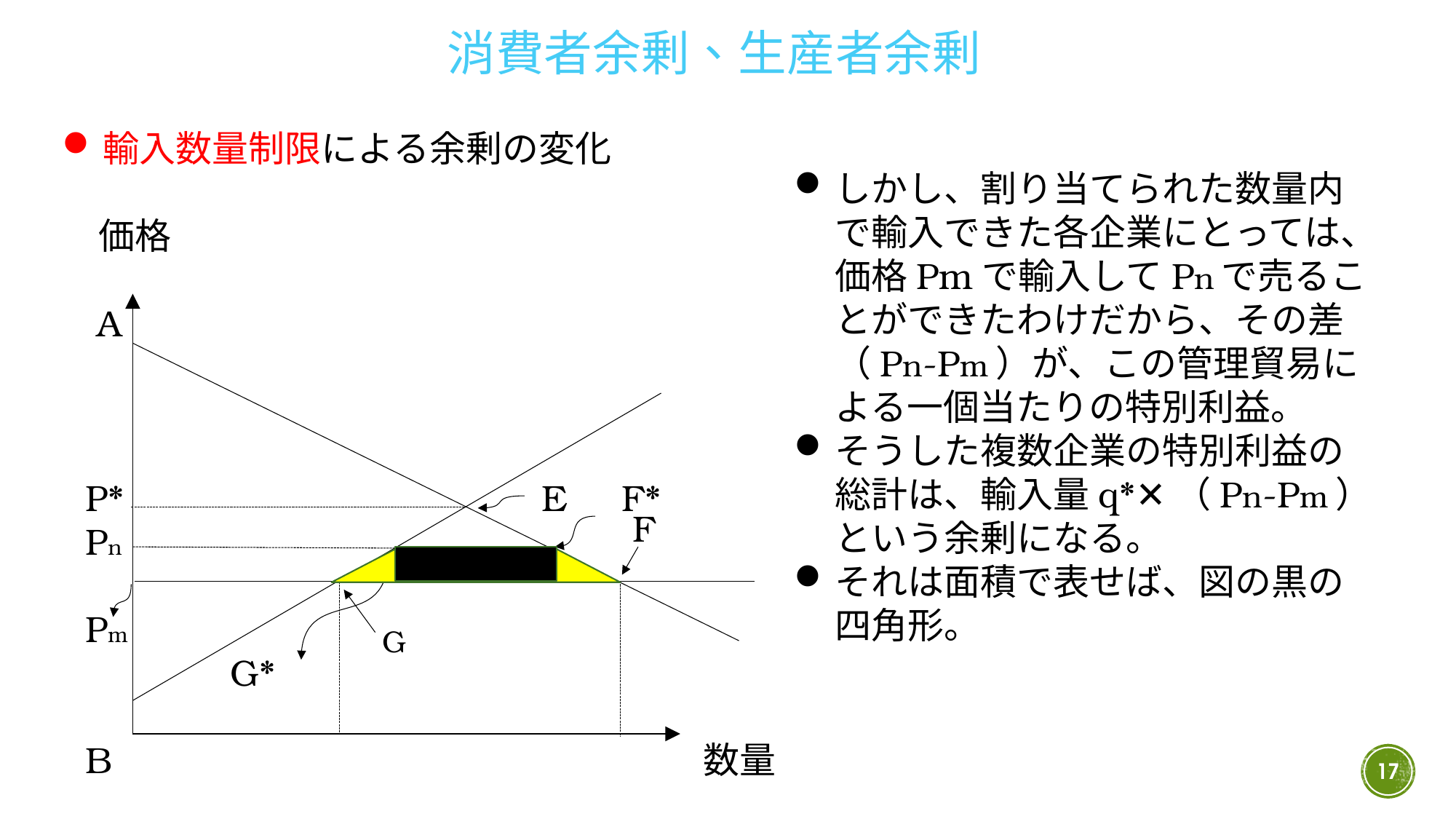

消費者余剰、生産者余剰
輸入数量制限による余剰の変化

　価格

   A

  P*　　　　　　　　　　　E　F*
  Pn

  Pm
　               G*
  B　　　　　　　　　　　　　　　　数量
しかし、割り当てられた数量内で輸入できた各企業にとっては、価格Pmで輸入してPnで売ることができたわけだから、その差（Pn-Pm）が、この管理貿易による一個当たりの特別利益。
そうした複数企業の特別利益の総計は、輸入量q*✕（Pn-Pm）という余剰になる。
それは面積で表せば、図の黒の四角形。
F

G
17